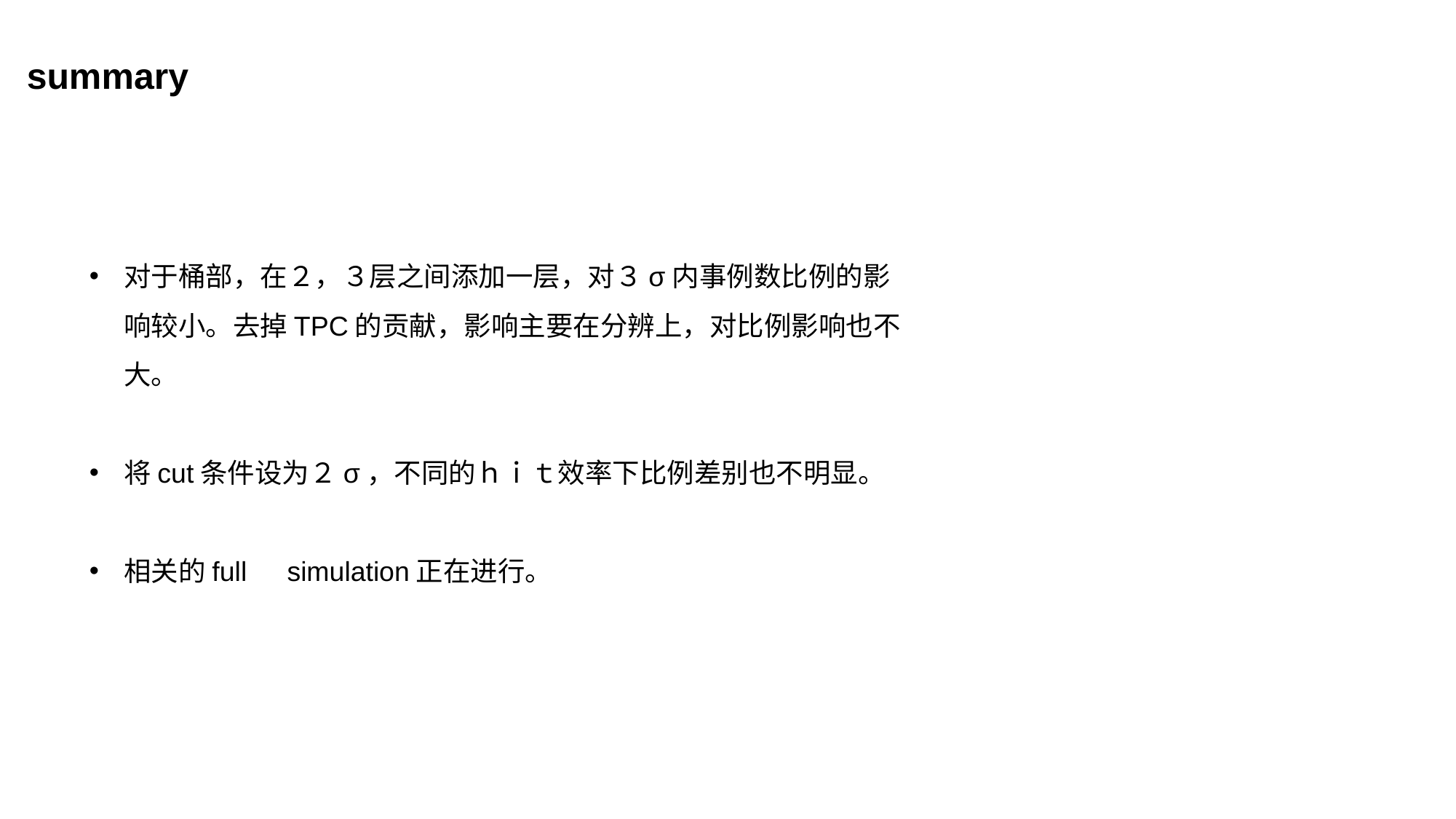

summary
对于桶部，在２，３层之间添加一层，对３σ内事例数比例的影响较小。去掉TPC的贡献，影响主要在分辨上，对比例影响也不大。

将cut条件设为２σ，不同的ｈｉｔ效率下比例差别也不明显。

相关的full　simulation正在进行。